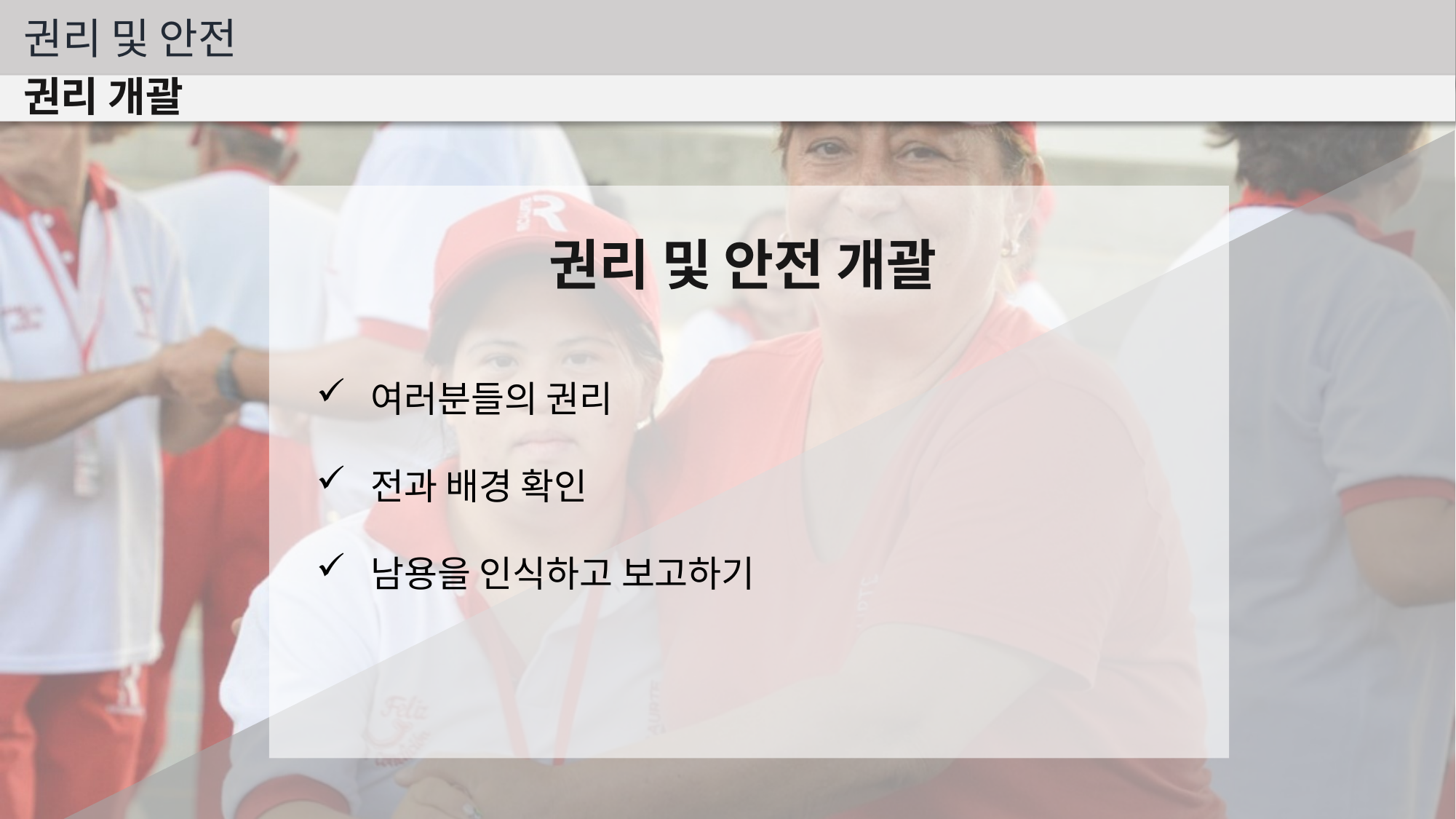

권리 및 안전
권리 개괄

권리 및 안전 개괄
여러분들의 권리

전과 배경 확인

남용을 인식하고 보고하기